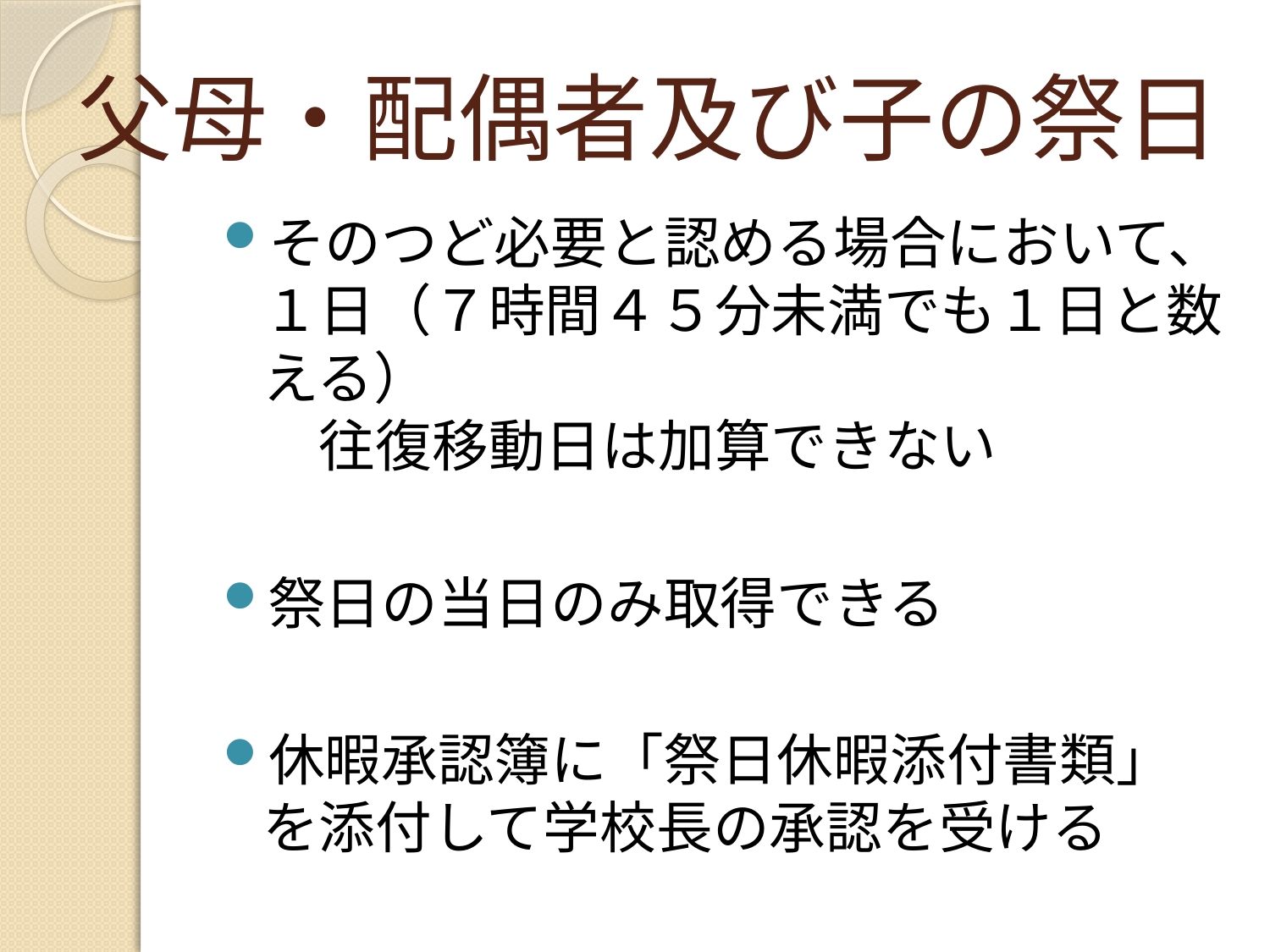

# 父母・配偶者及び子の祭日
そのつど必要と認める場合において、１日（７時間４５分未満でも１日と数える）　　　　　　　　　　　　　　　往復移動日は加算できない

祭日の当日のみ取得できる

休暇承認簿に「祭日休暇添付書類」を添付して学校長の承認を受ける